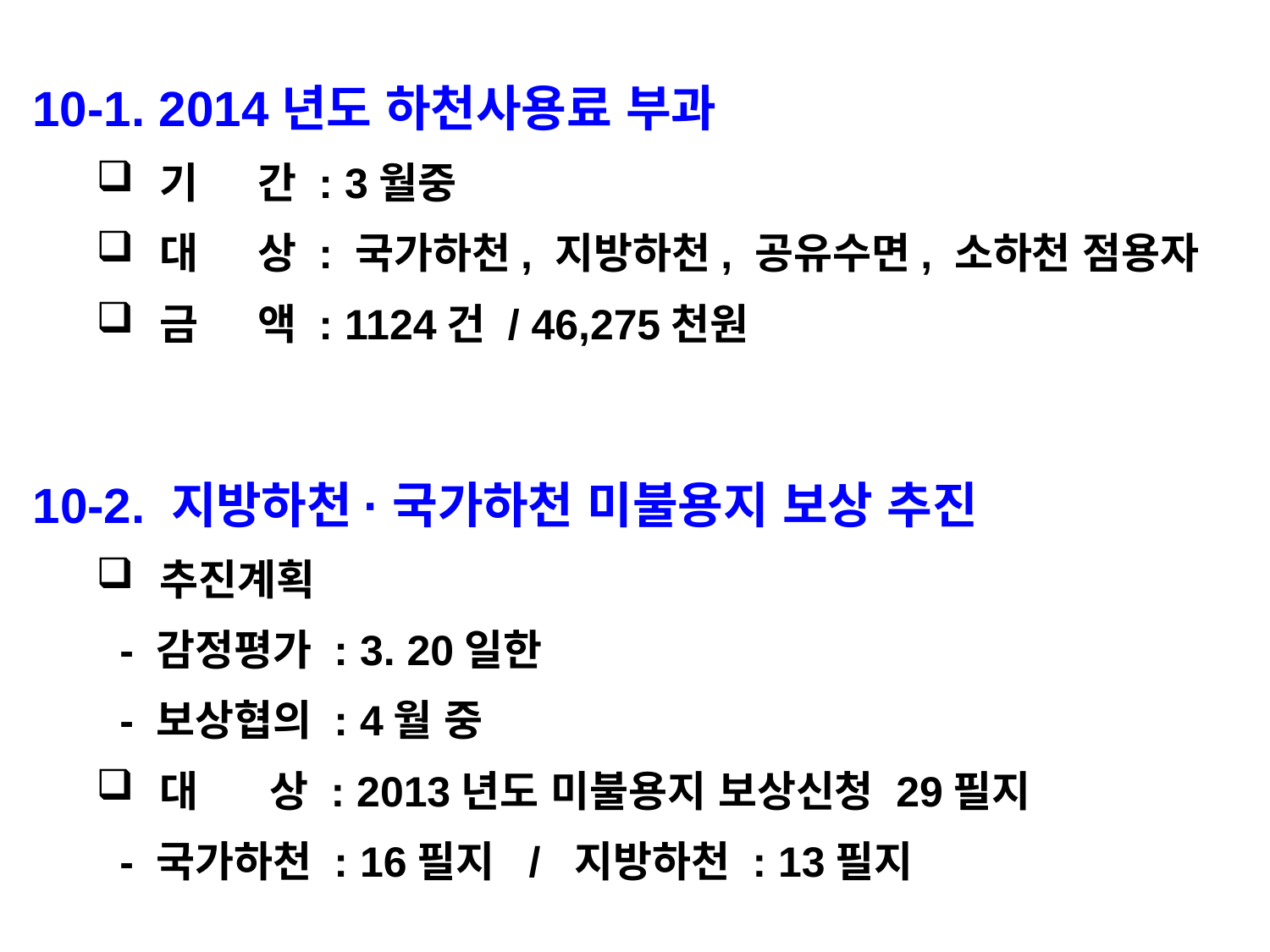

10-1. 2014년도 하천사용료 부과
기     간 : 3월중
대     상 : 국가하천, 지방하천, 공유수면, 소하천 점용자
금     액 : 1124건 / 46,275천원

10-2. 지방하천·국가하천 미불용지 보상 추진
추진계획
  - 감정평가 : 3. 20일한
  - 보상협의 : 4월 중
대      상 : 2013년도 미불용지 보상신청 29필지
  - 국가하천 : 16필지  /  지방하천 : 13필지